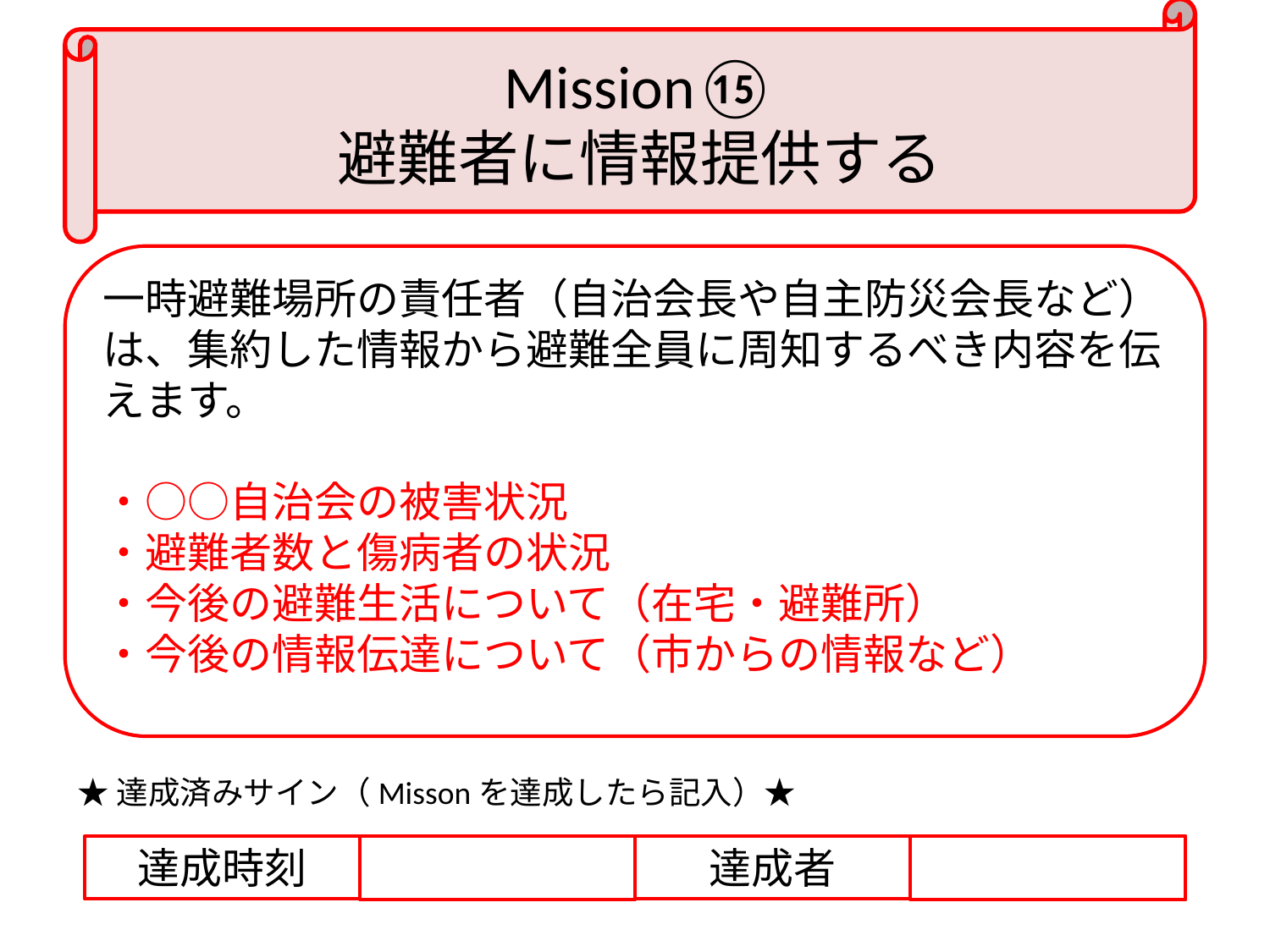

# Mission⑮ 避難者に情報提供する

一時避難場所の責任者（自治会長や自主防災会長など）は、集約した情報から避難全員に周知するべき内容を伝えます。

・○○自治会の被害状況
・避難者数と傷病者の状況
・今後の避難生活について（在宅・避難所）
・今後の情報伝達について（市からの情報など）
★達成済みサイン（Missonを達成したら記入）★
達成時刻

達成者